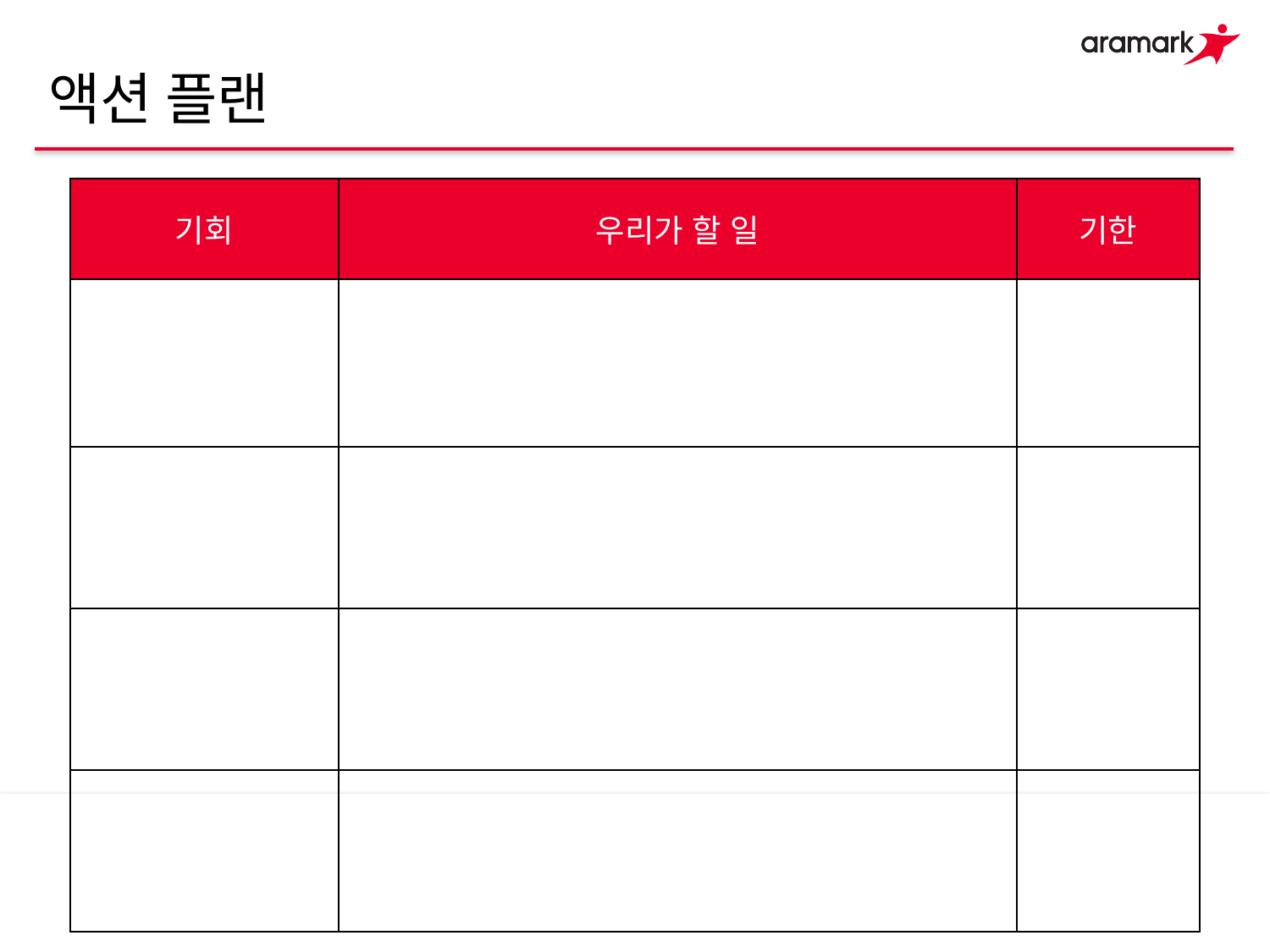

# 액션 플랜
| 기회 | 우리가 할 일 | 기한 |
| --- | --- | --- |
|  |  |  |
|  |  |  |
|  |  |  |
|  |  |  |